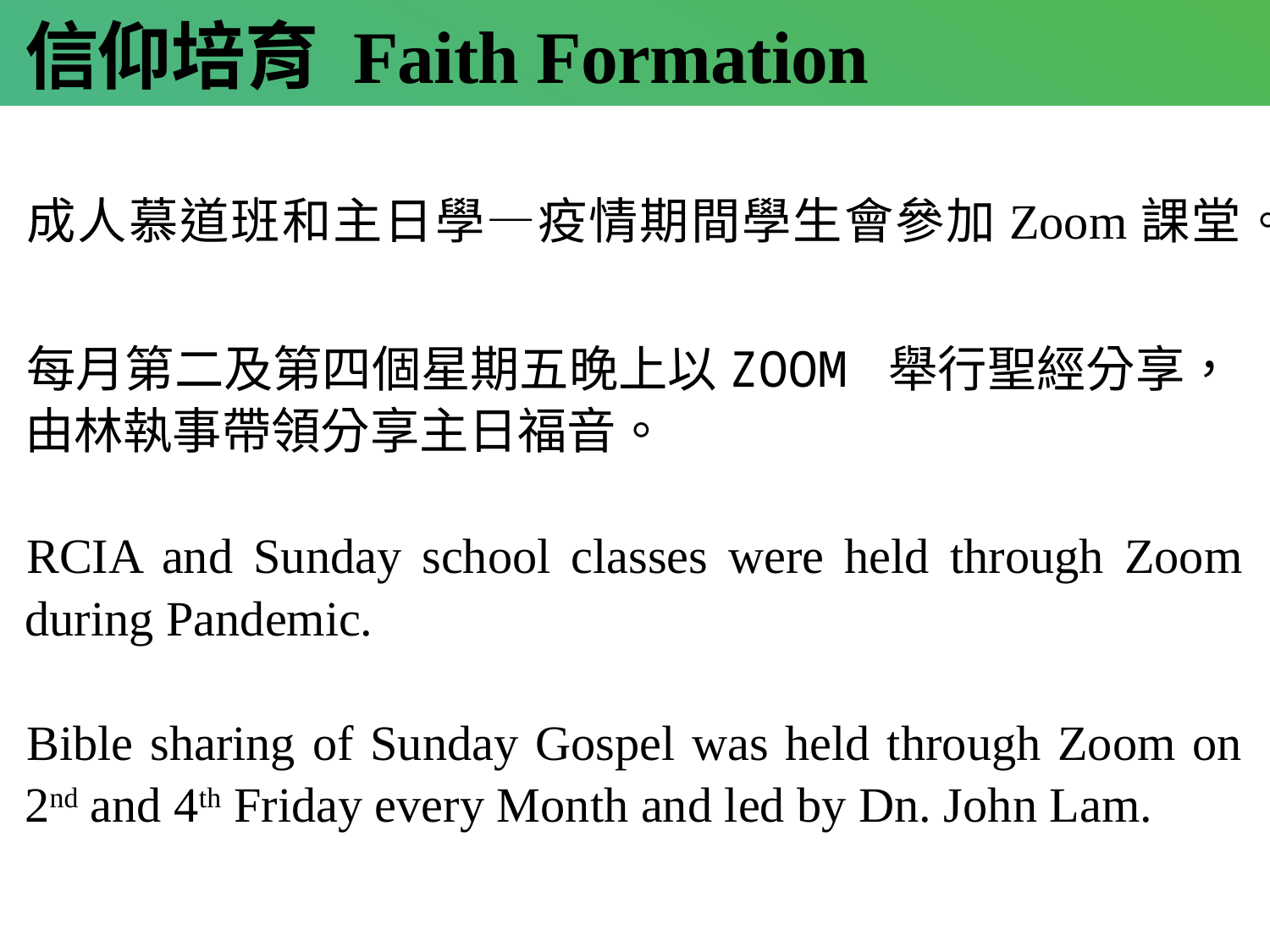

# 信仰培育 Faith Formation
成人慕道班和主日學—疫情期間學生會參加Zoom課堂。

每月第二及第四個星期五晚上以ZOOM 舉行聖經分享，由林執事帶領分享主日福音。

RCIA and Sunday school classes were held through Zoom during Pandemic.

Bible sharing of Sunday Gospel was held through Zoom on 2nd and 4th Friday every Month and led by Dn. John Lam.